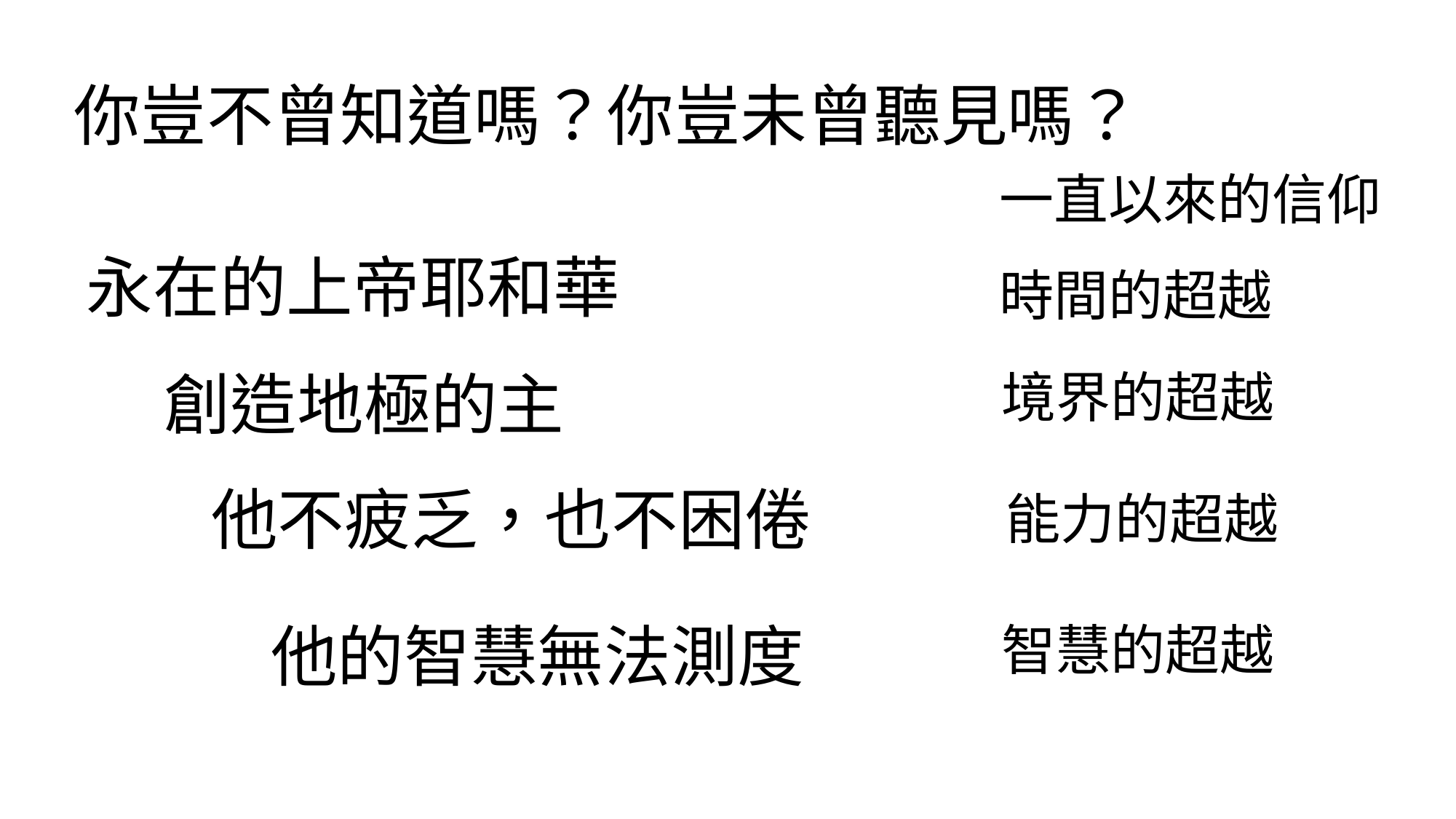

你豈不曾知道嗎？你豈未曾聽見嗎？
一直以來的信仰
永在的上帝耶和華
時間的超越
創造地極的主
境界的超越
他不疲乏，也不困倦
能力的超越
他的智慧無法測度
智慧的超越